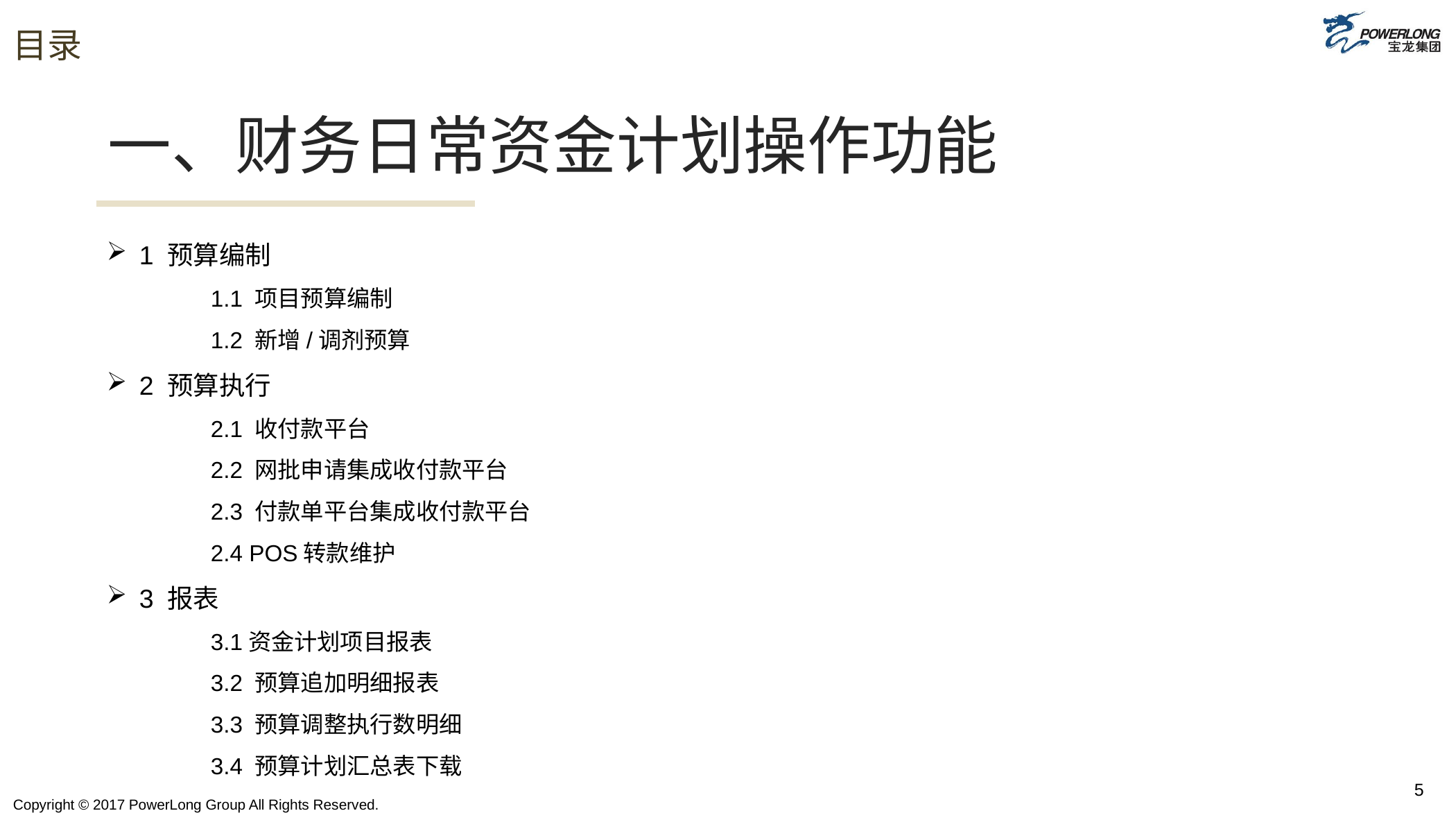

# 目录
一、财务日常资金计划操作功能
1 预算编制
	1.1 项目预算编制
	1.2 新增/调剂预算
2 预算执行
	2.1 收付款平台
	2.2 网批申请集成收付款平台
	2.3 付款单平台集成收付款平台
	2.4 POS转款维护
3 报表
	3.1资金计划项目报表
	3.2 预算追加明细报表
	3.3 预算调整执行数明细
	3.4 预算计划汇总表下载